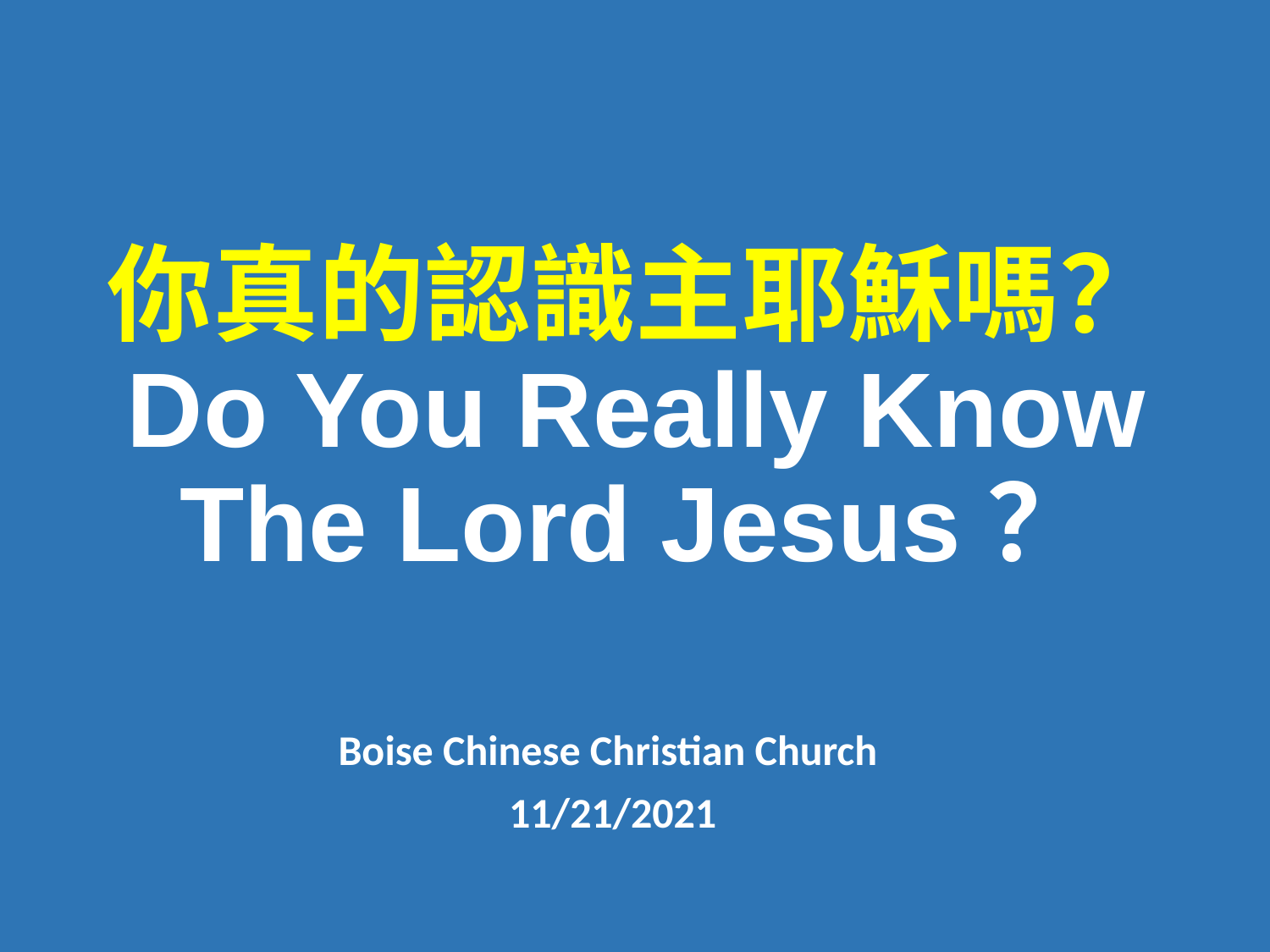

# 你真的認識主耶穌嗎？ Do You Really Know The Lord Jesus？
Boise Chinese Christian Church
11/21/2021